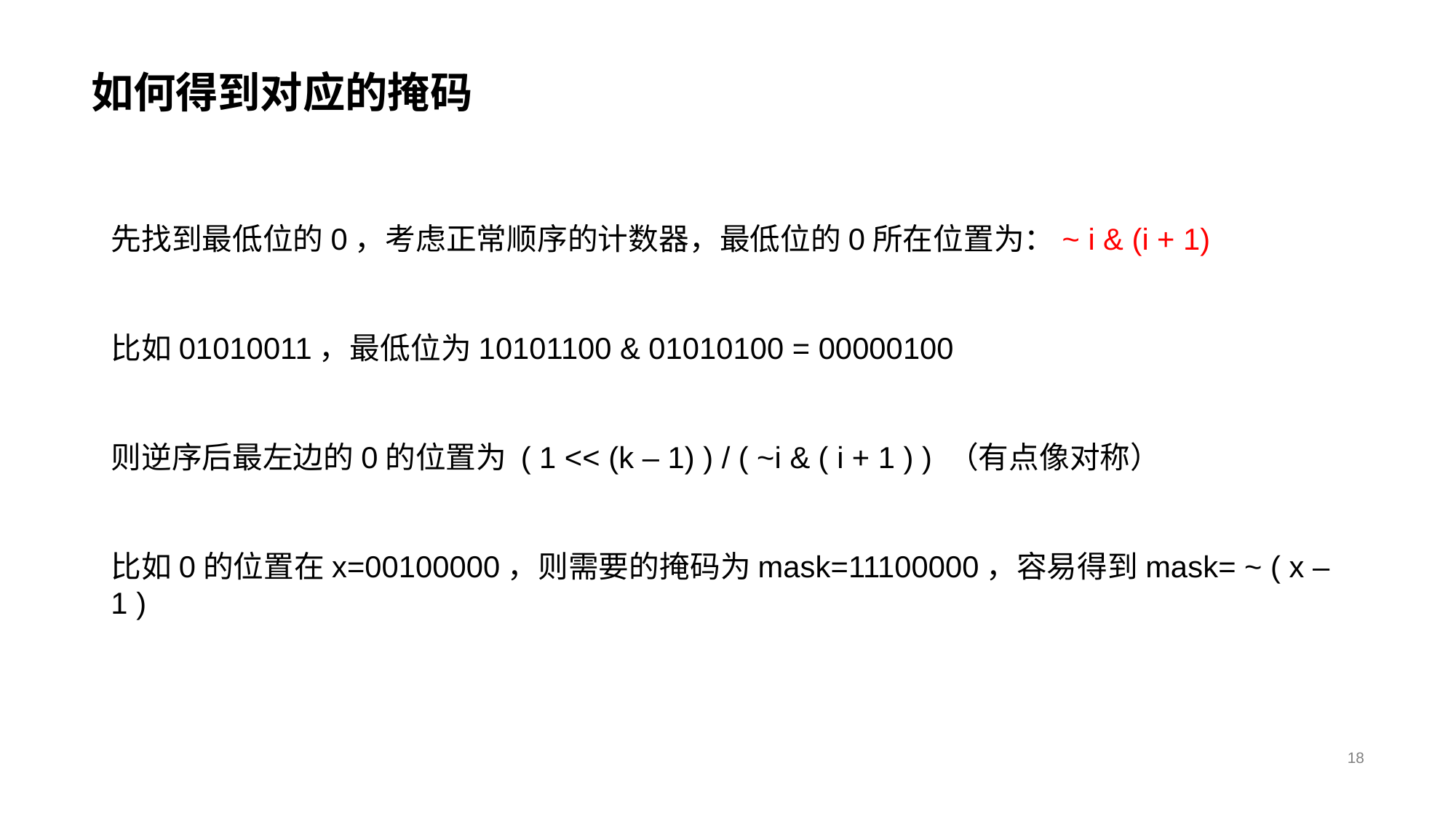

# 如何得到对应的掩码
先找到最低位的0，考虑正常顺序的计数器，最低位的0所在位置为：~ i & (i + 1)

比如01010011，最低位为10101100 & 01010100 = 00000100

则逆序后最左边的0的位置为 ( 1 << (k – 1) ) / ( ~i & ( i + 1 ) ) （有点像对称）

比如0的位置在x=00100000，则需要的掩码为mask=11100000，容易得到mask= ~ ( x – 1 )
18